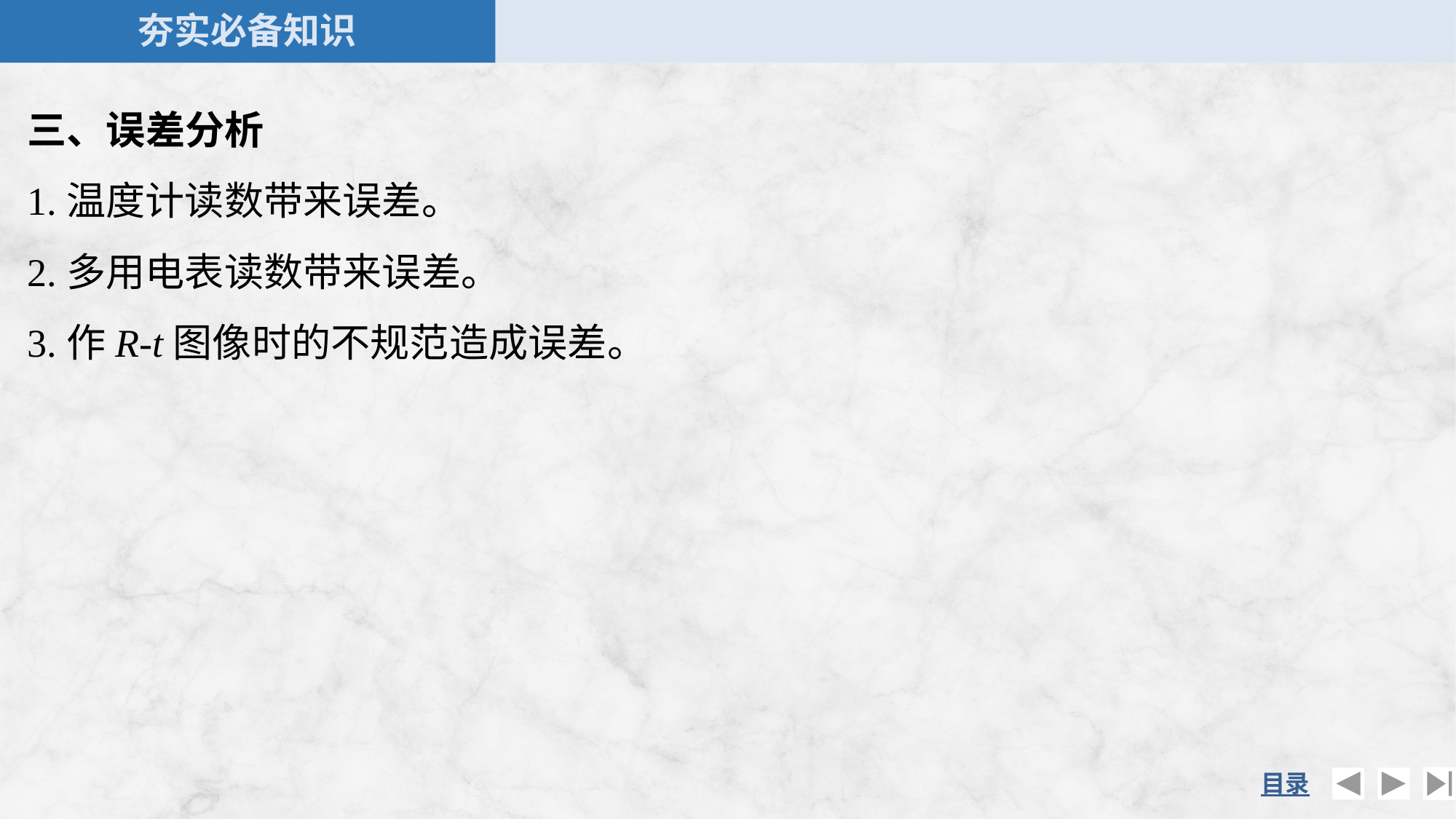

三、误差分析
1.温度计读数带来误差。
2.多用电表读数带来误差。
3.作R-t图像时的不规范造成误差。